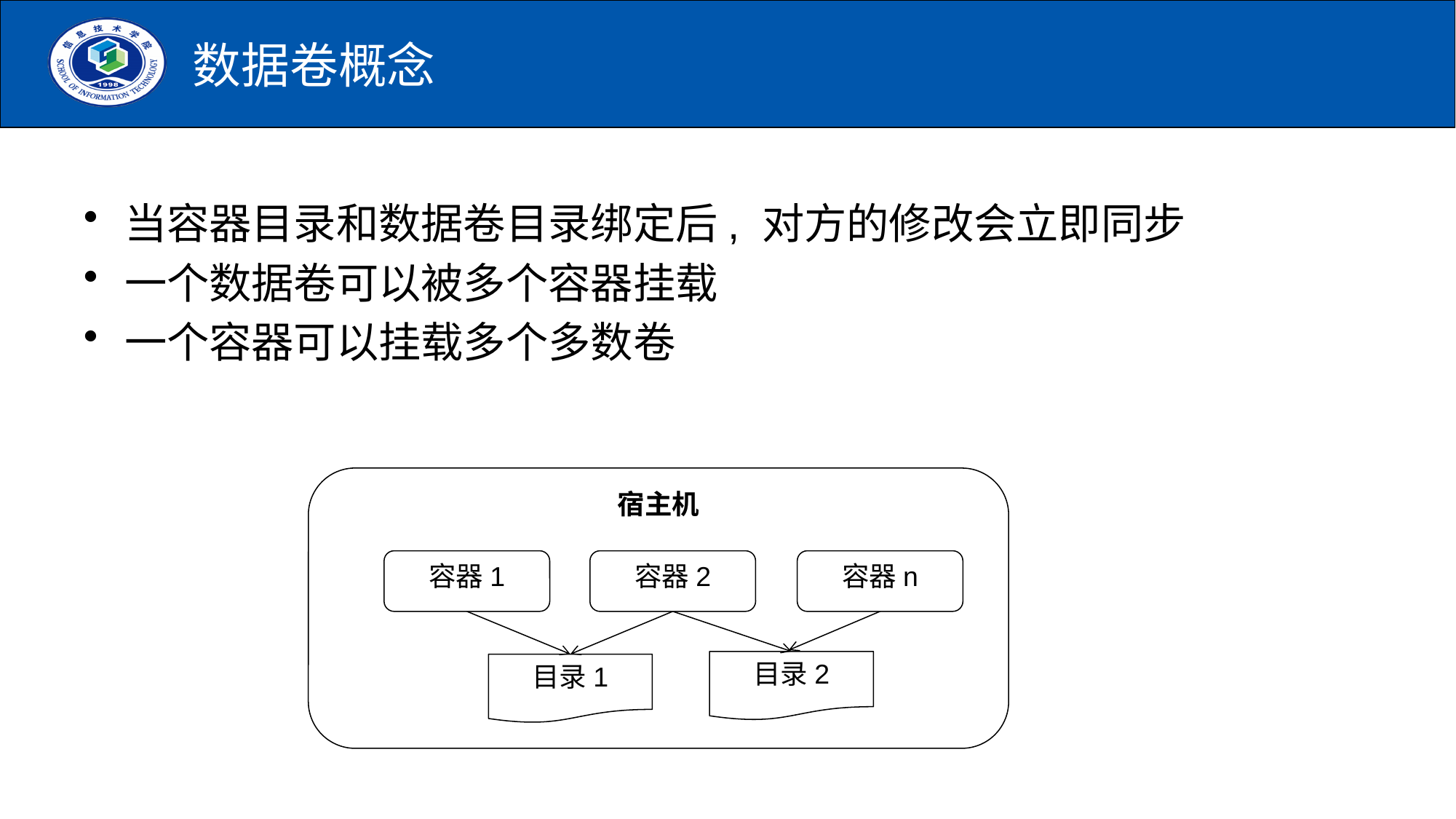

# 数据卷概念
当容器目录和数据卷目录绑定后, 对方的修改会立即同步
一个数据卷可以被多个容器挂载
一个容器可以挂载多个多数卷
宿主机
容器1
容器2
容器n
目录2
目录1